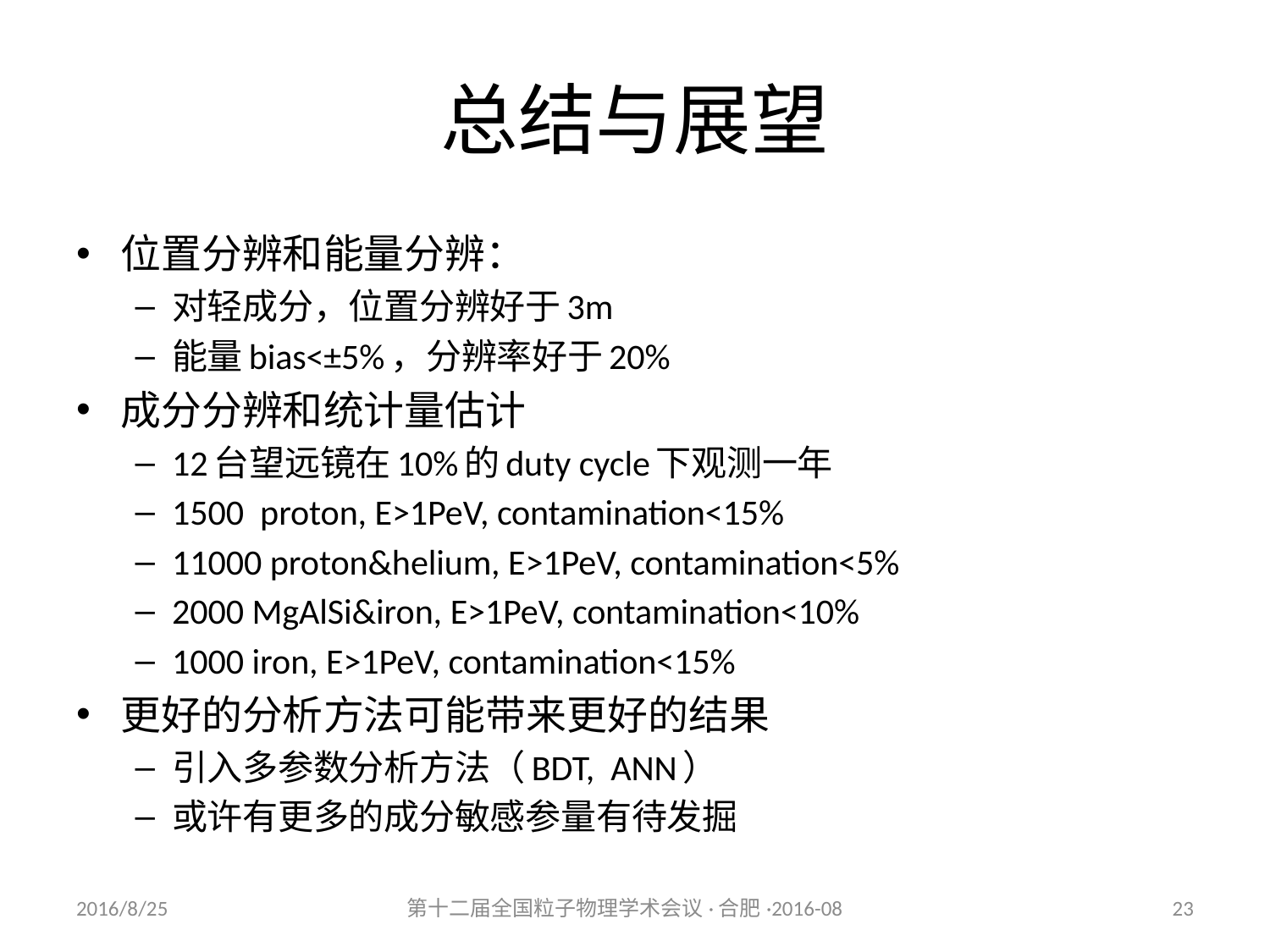

# 总结与展望
位置分辨和能量分辨：
对轻成分，位置分辨好于3m
能量bias<±5%，分辨率好于20%
成分分辨和统计量估计
12台望远镜在10%的duty cycle下观测一年
1500  proton, E>1PeV, contamination<15%
11000 proton&helium, E>1PeV, contamination<5%
2000 MgAlSi&iron, E>1PeV, contamination<10%
1000 iron, E>1PeV, contamination<15%
更好的分析方法可能带来更好的结果
引入多参数分析方法（BDT,  ANN）
或许有更多的成分敏感参量有待发掘

2016/8/25
第十二届全国粒子物理学术会议·合肥·2016-08
23